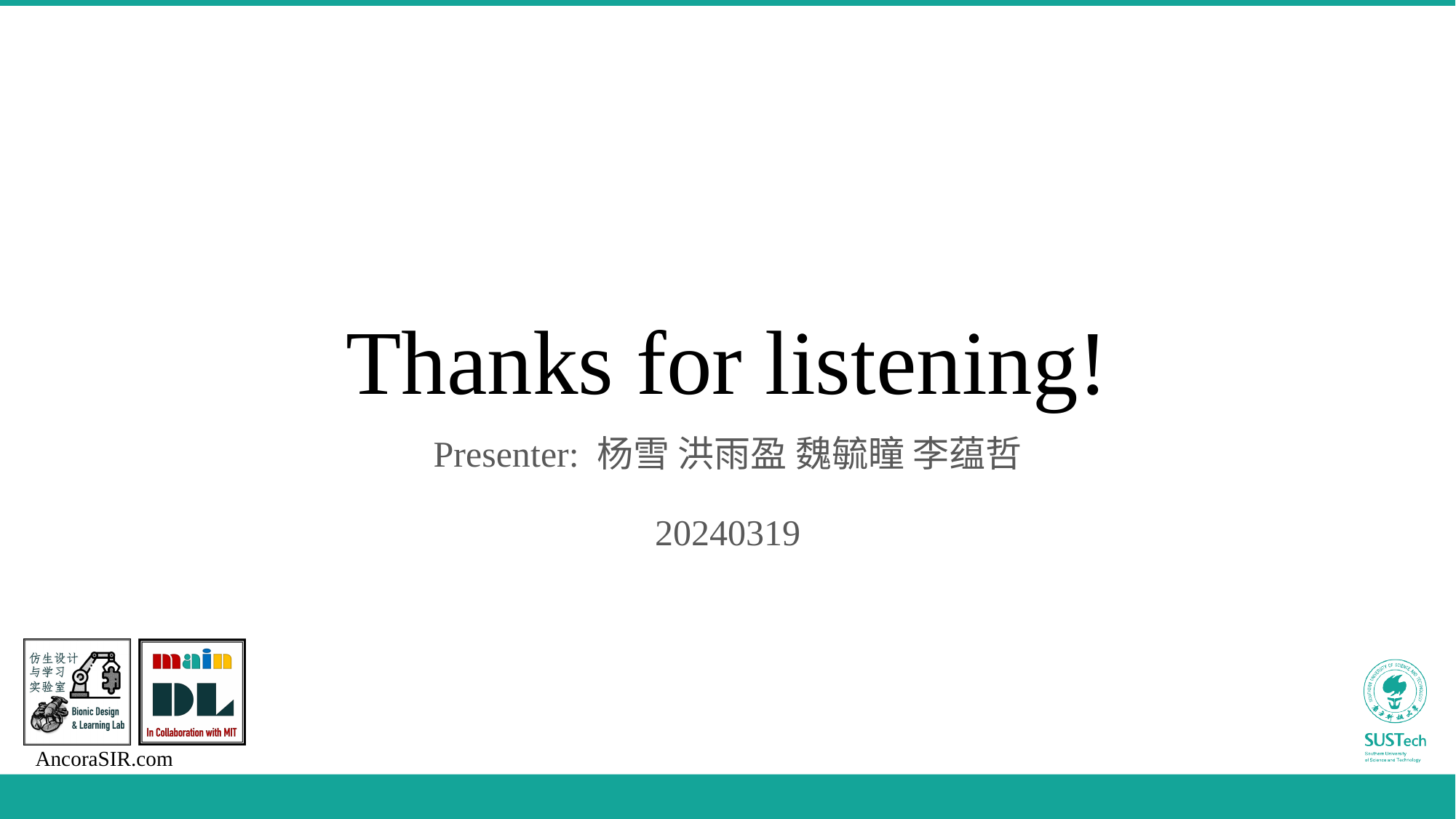

# Thanks for listening!
Presenter: 杨雪 洪雨盈 魏毓瞳 李蕴哲

20240319